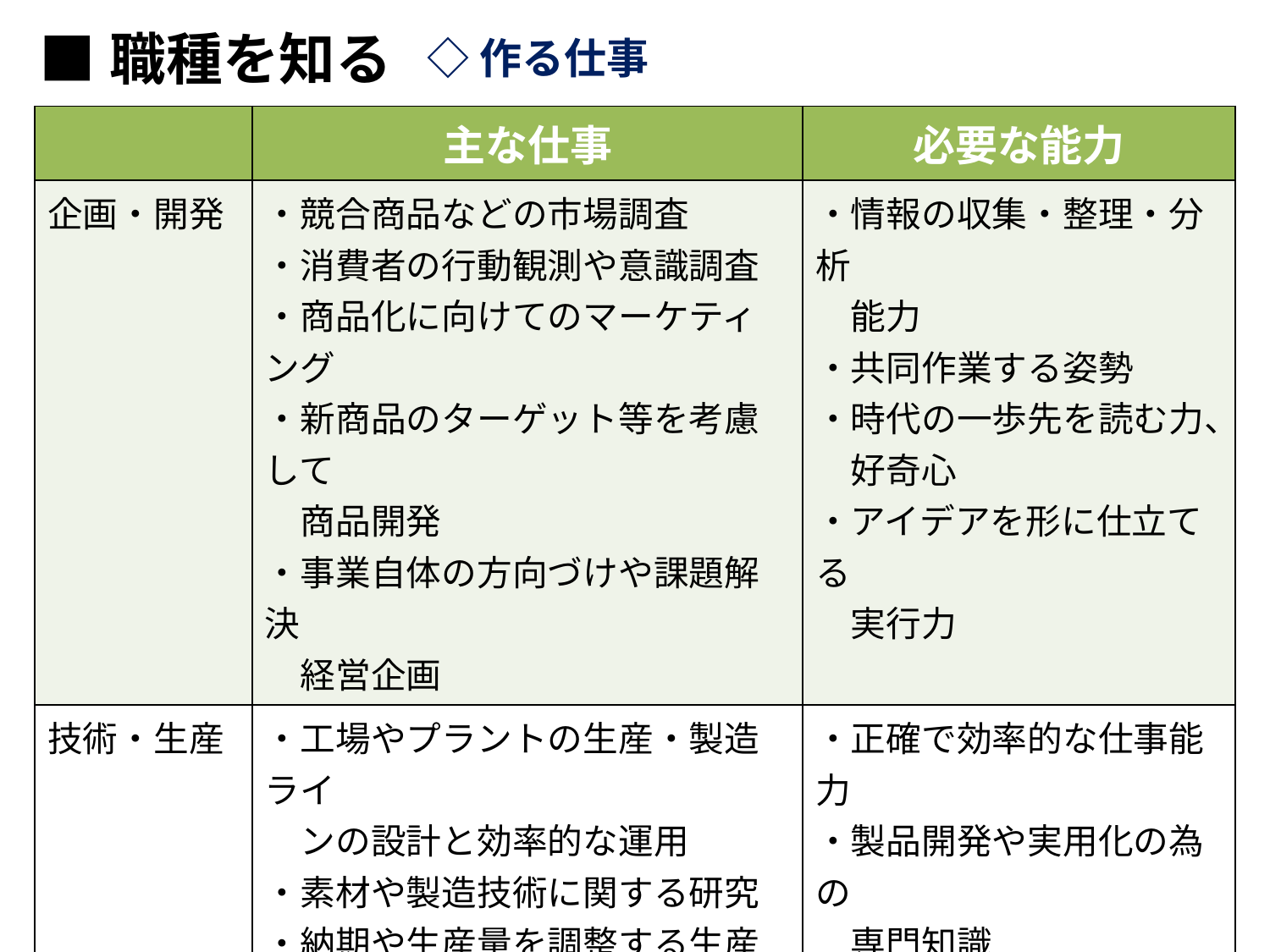

■職種を知る
◇作る仕事
|  | 主な仕事 | 必要な能力 |
| --- | --- | --- |
| 企画・開発 | ・競合商品などの市場調査 ・消費者の行動観測や意識調査 ・商品化に向けてのマーケティング ・新商品のターゲット等を考慮して 　商品開発 ・事業自体の方向づけや課題解決 　経営企画 | ・情報の収集・整理・分析 　能力 ・共同作業する姿勢 ・時代の一歩先を読む力、 　好奇心 ・アイデアを形に仕立てる 　実行力 |
| 技術・生産 | ・工場やプラントの生産・製造ライ 　ンの設計と効率的な運用 ・素材や製造技術に関する研究 ・納期や生産量を調整する生産管 　理や品質管理 | ・正確で効率的な仕事能力 ・製品開発や実用化の為の 　専門知識 ・量産化やコストダウンを 　視野に入れた応用力 ・形のあるものを作り出す 　実行力 |